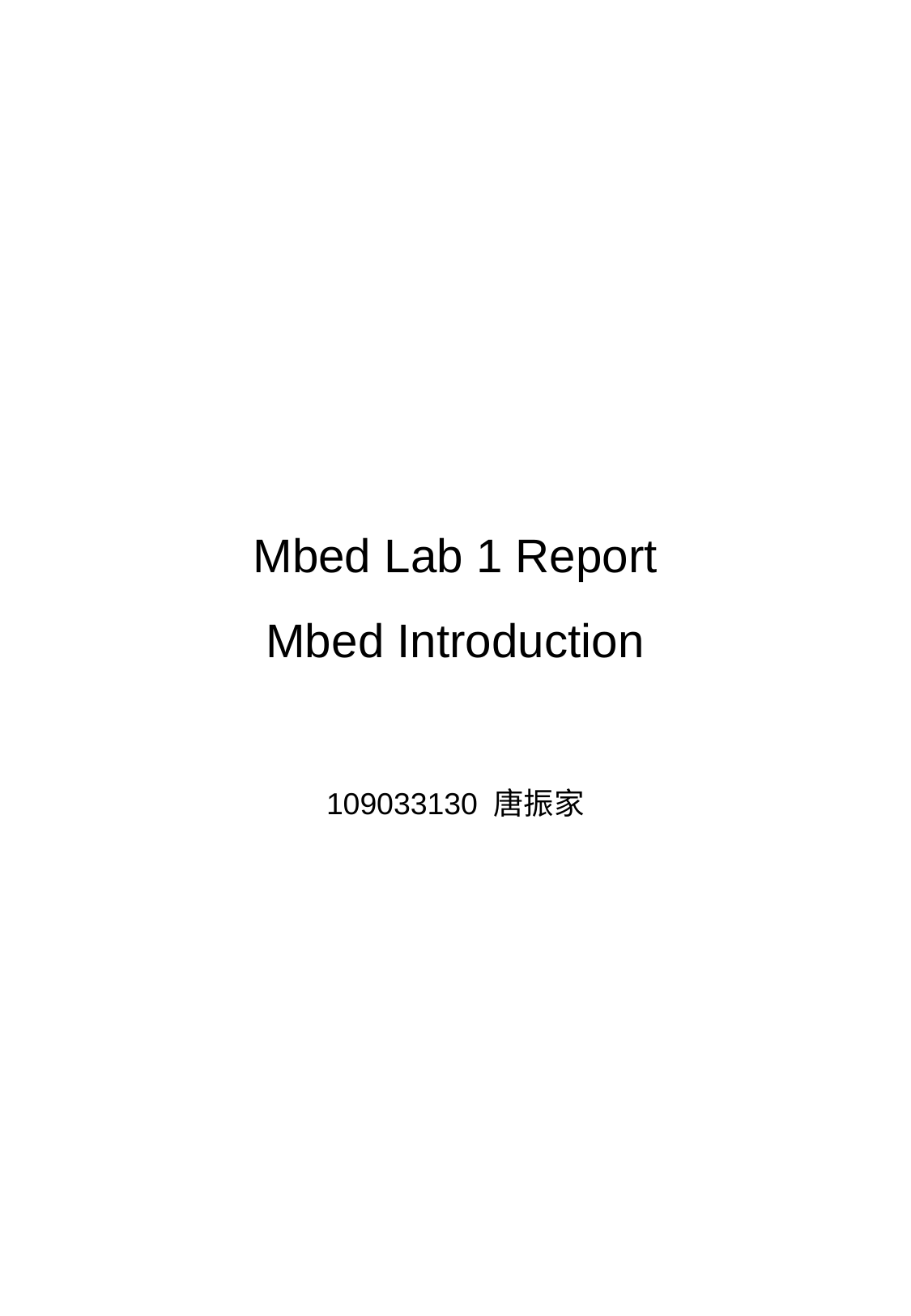

# Mbed Lab 1 Report Mbed Introduction
109033130 唐振家